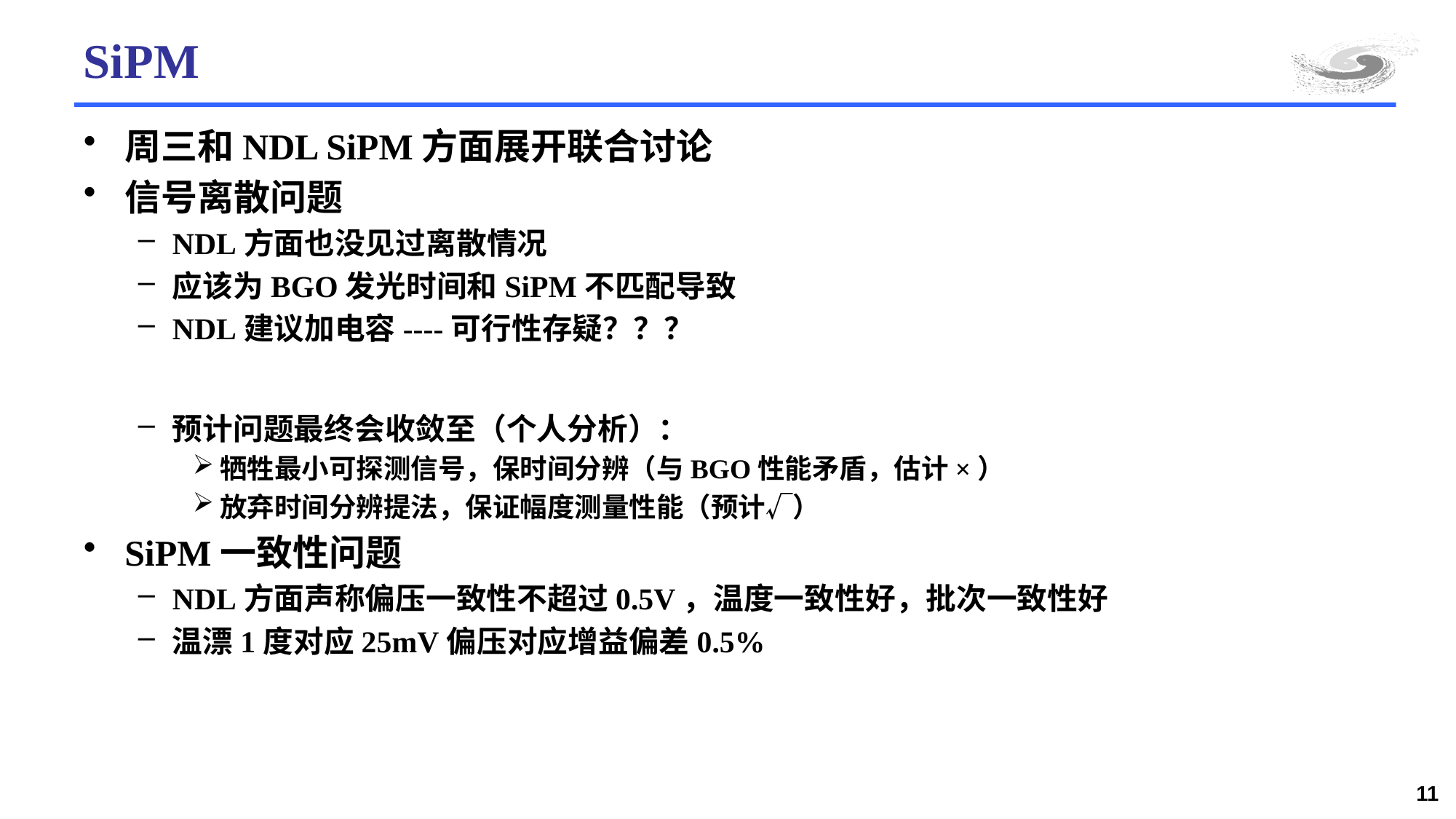

# SiPM
周三和NDL SiPM方面展开联合讨论
信号离散问题
NDL方面也没见过离散情况
应该为BGO发光时间和SiPM不匹配导致
NDL建议加电容----可行性存疑？？？

预计问题最终会收敛至（个人分析）：
牺牲最小可探测信号，保时间分辨（与BGO性能矛盾，估计×）
放弃时间分辨提法，保证幅度测量性能（预计√）
SiPM一致性问题
NDL方面声称偏压一致性不超过0.5V，温度一致性好，批次一致性好
温漂1度对应25mV偏压对应增益偏差0.5%
11